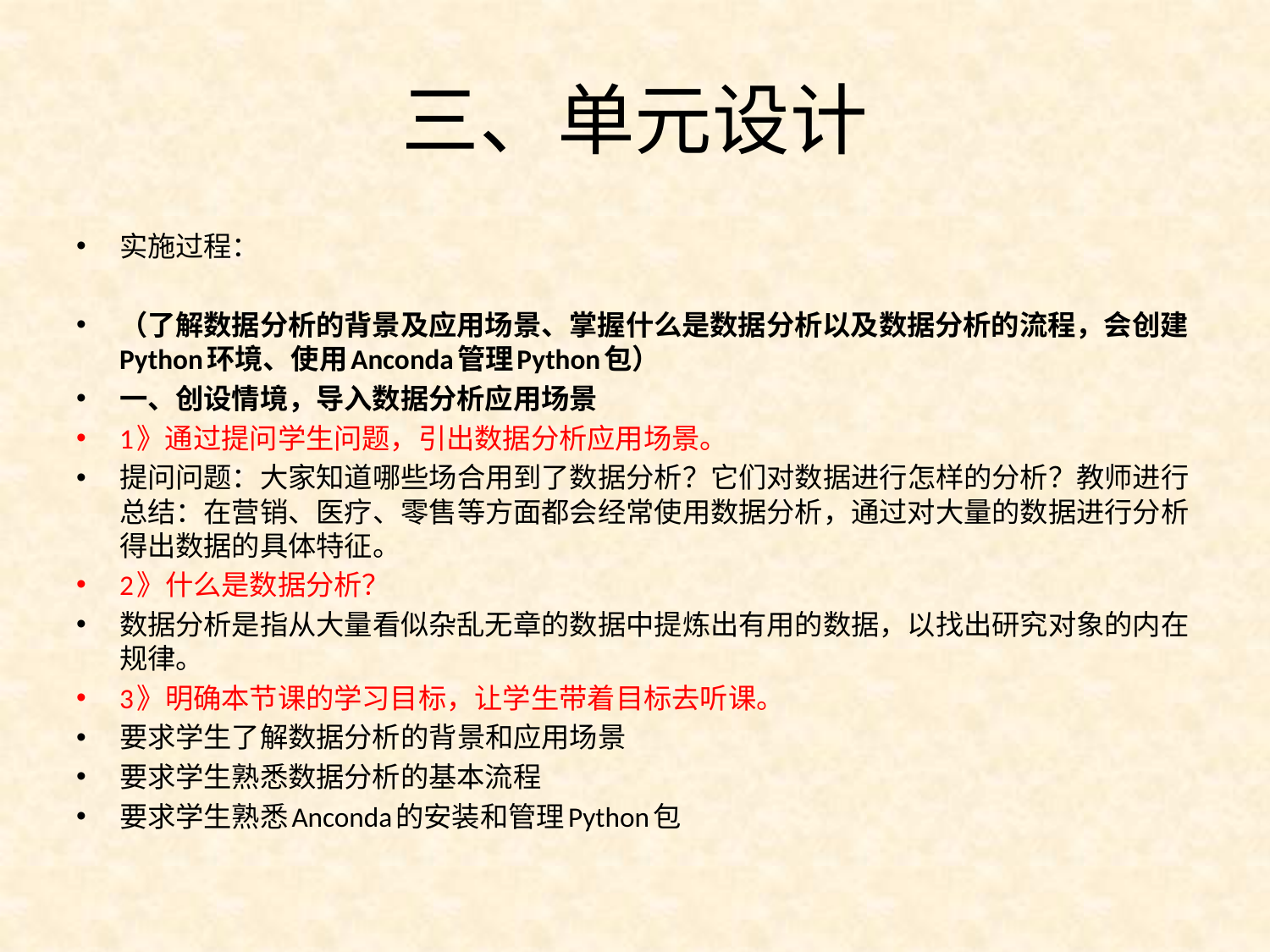

# 三、单元设计
实施过程：

（了解数据分析的背景及应用场景、掌握什么是数据分析以及数据分析的流程，会创建Python环境、使用Anconda管理Python包）
一、创设情境，导入数据分析应用场景
1》通过提问学生问题，引出数据分析应用场景。
提问问题：大家知道哪些场合用到了数据分析？它们对数据进行怎样的分析？教师进行总结：在营销、医疗、零售等方面都会经常使用数据分析，通过对大量的数据进行分析得出数据的具体特征。
2》什么是数据分析？
数据分析是指从大量看似杂乱无章的数据中提炼出有用的数据，以找出研究对象的内在规律。
3》明确本节课的学习目标，让学生带着目标去听课。
要求学生了解数据分析的背景和应用场景
要求学生熟悉数据分析的基本流程
要求学生熟悉Anconda的安装和管理Python包